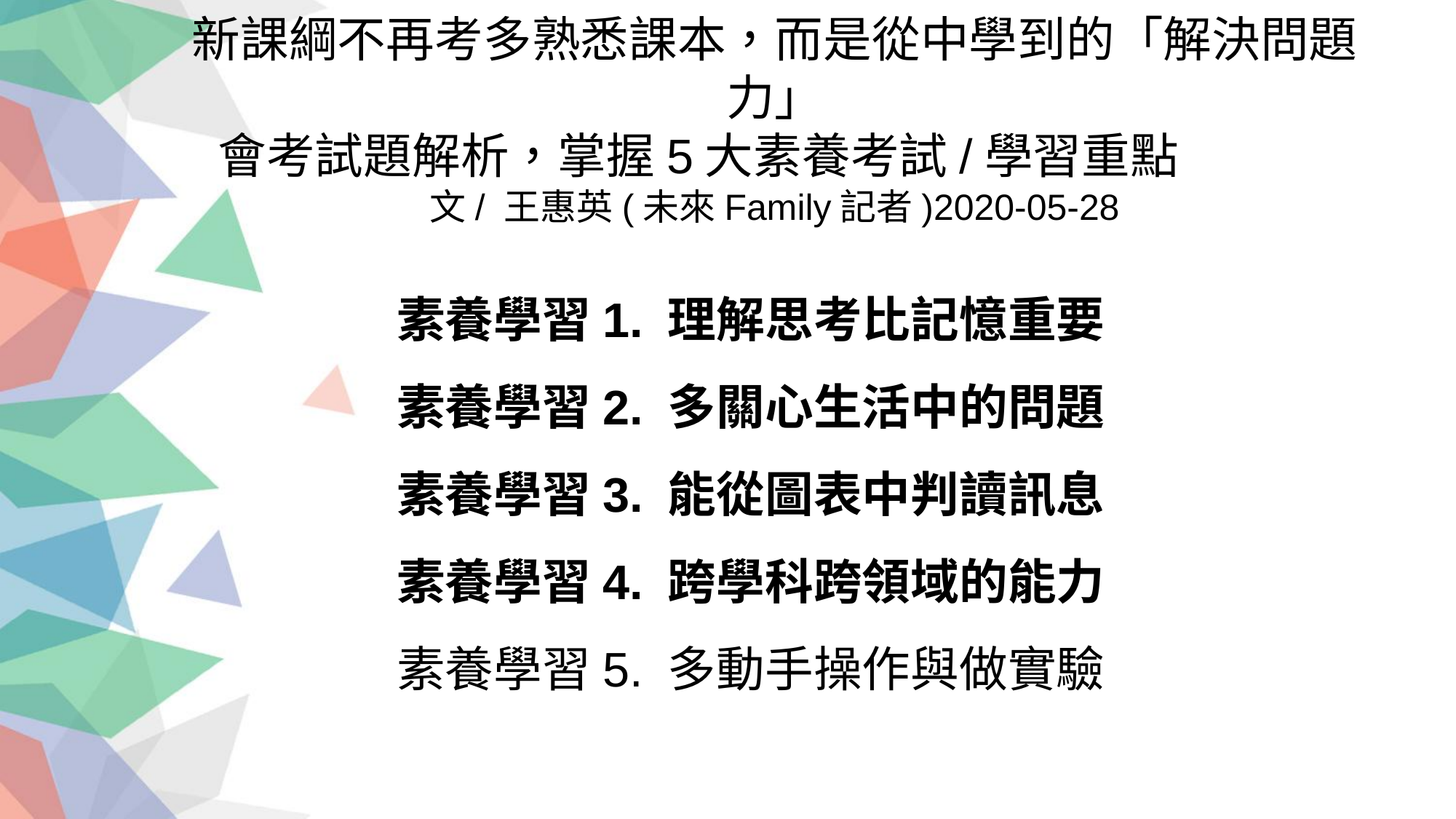

# 新課綱不再考多熟悉課本，而是從中學到的「解決問題力」 會考試題解析，掌握5大素養考試/學習重點 文/ 王惠英(未來Family記者)2020-05-28
素養學習1. 理解思考比記憶重要
素養學習2. 多關心生活中的問題
素養學習3. 能從圖表中判讀訊息
素養學習4. 跨學科跨領域的能力
素養學習5. 多動手操作與做實驗